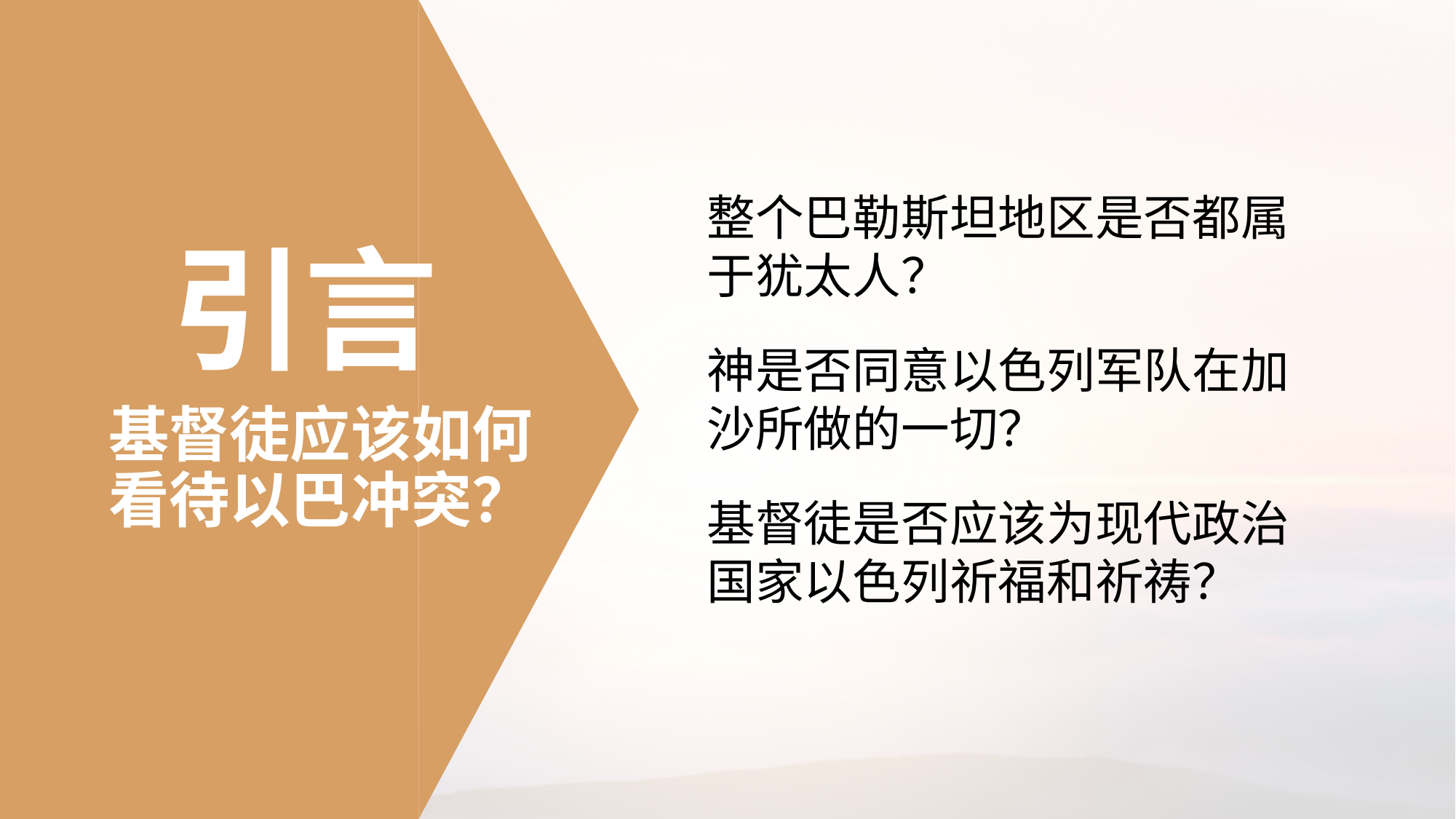

整个巴勒斯坦地区是否都属于犹太人？
神是否同意以色列军队在加沙所做的一切？
基督徒是否应该为现代政治国家以色列祈福和祈祷？
引言
基督徒应该如何看待以巴冲突？